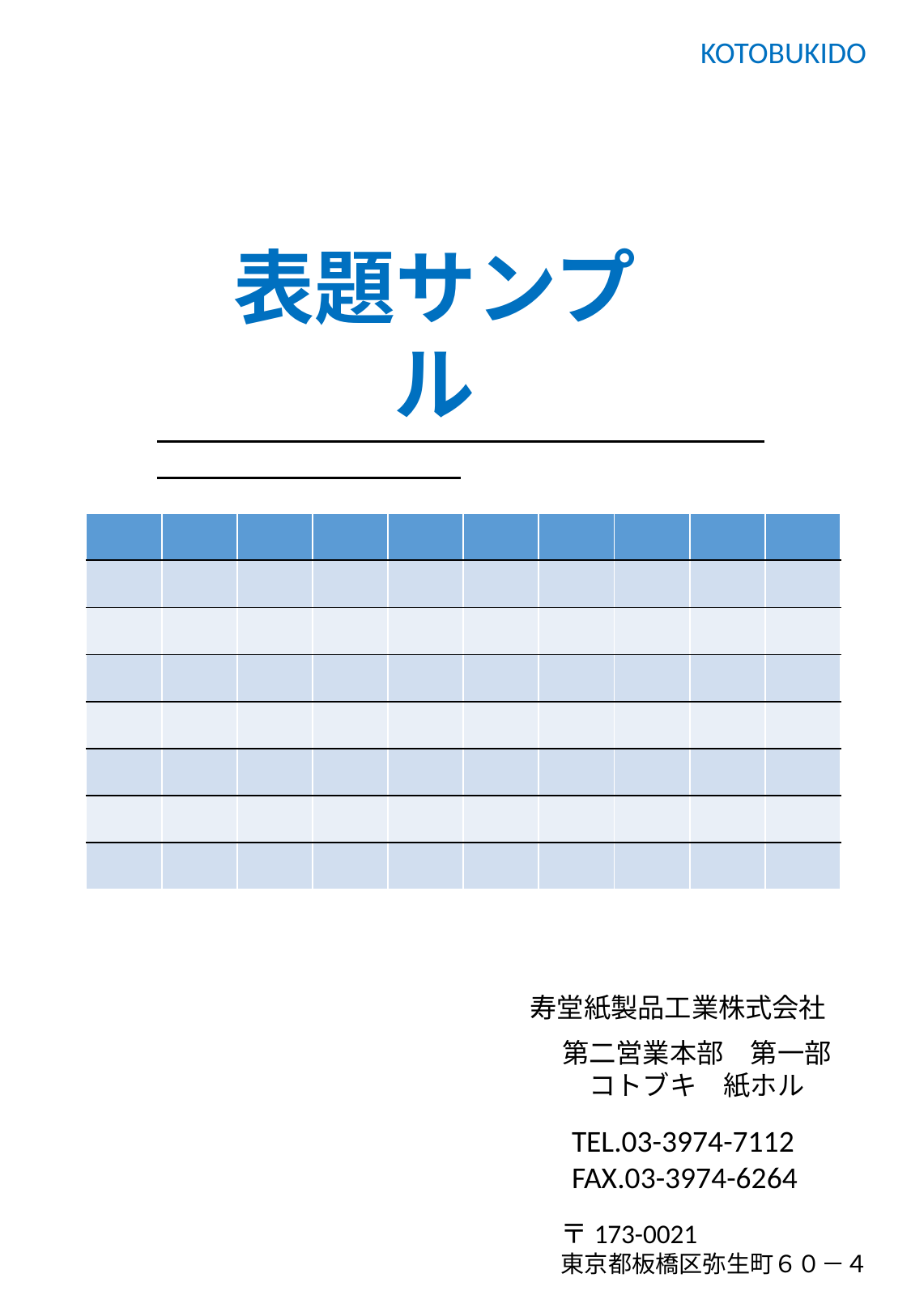

KOTOBUKIDO
表題サンプル

|  |  |  |  |  |  |  |  |  |  |
| --- | --- | --- | --- | --- | --- | --- | --- | --- | --- |
|  |  |  |  |  |  |  |  |  |  |
|  |  |  |  |  |  |  |  |  |  |
|  |  |  |  |  |  |  |  |  |  |
|  |  |  |  |  |  |  |  |  |  |
|  |  |  |  |  |  |  |  |  |  |
|  |  |  |  |  |  |  |  |  |  |
|  |  |  |  |  |  |  |  |  |  |
寿堂紙製品工業株式会社
第二営業本部　第一部
　コトブキ　紙ホル
TEL.03-3974-7112
FAX.03-3974-6264
〒173-0021
東京都板橋区弥生町６０－４